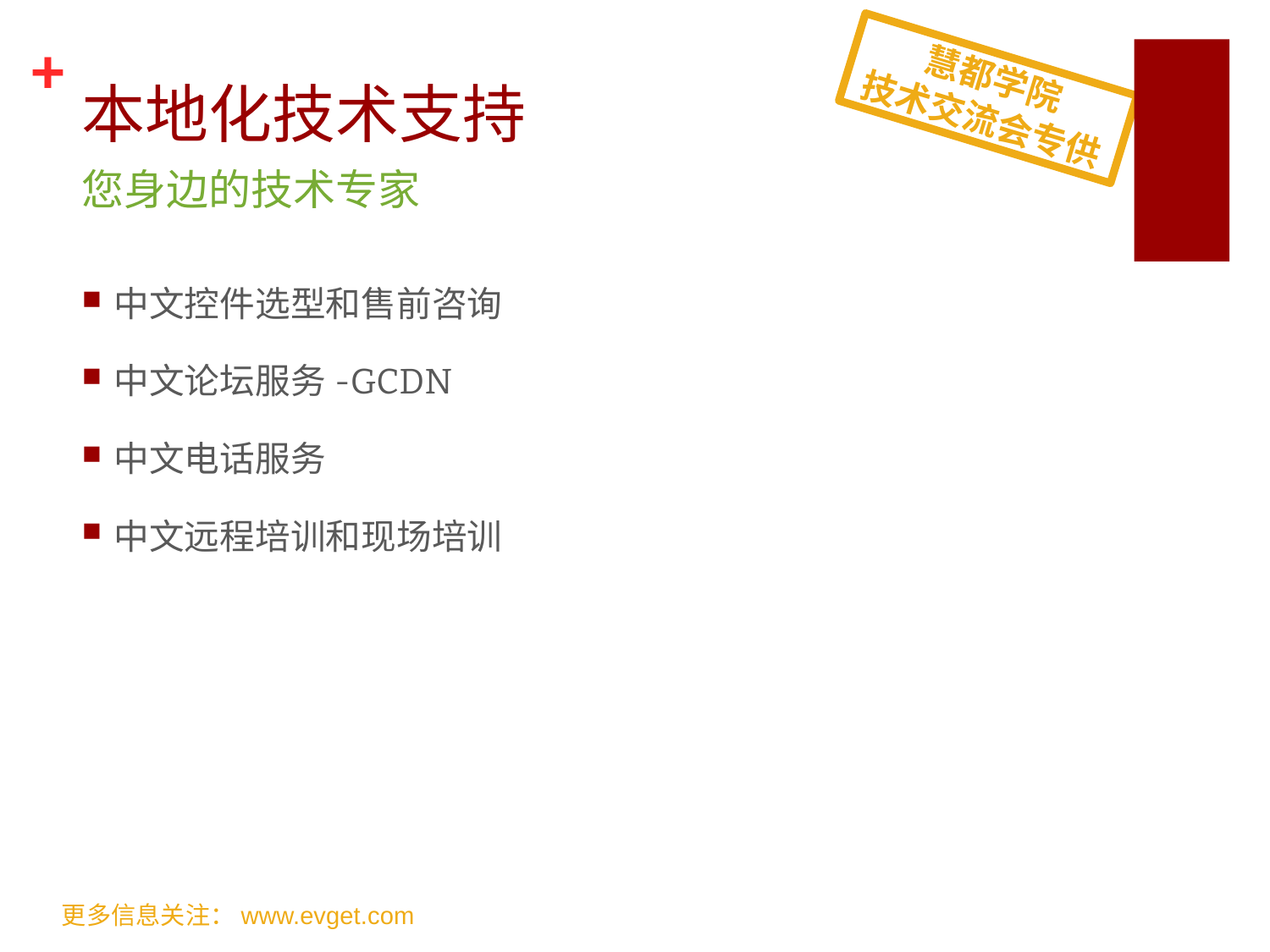

# 本地化技术支持
您身边的技术专家
中文控件选型和售前咨询
中文论坛服务-GCDN
中文电话服务
中文远程培训和现场培训